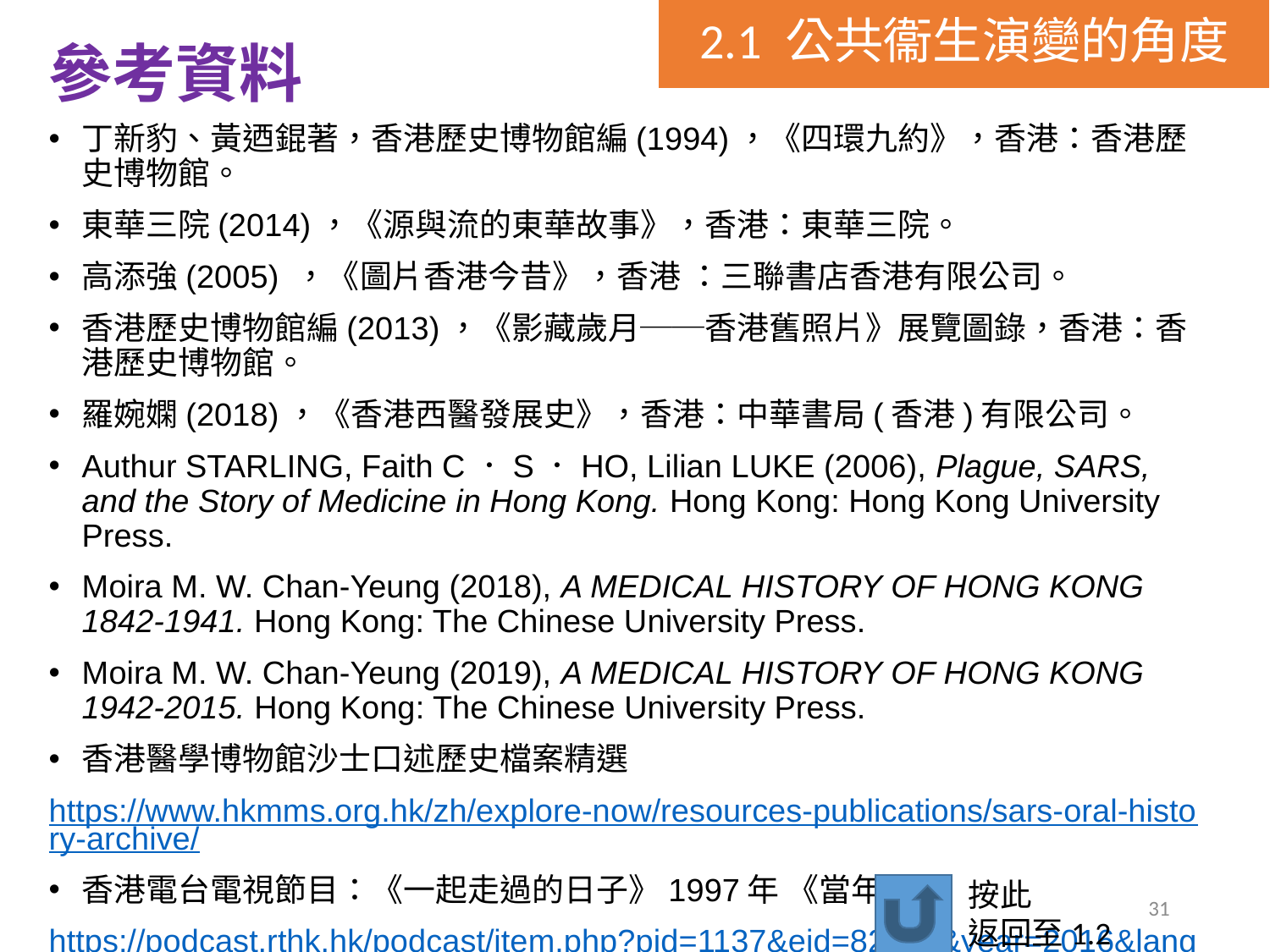

2.1 公共衞生演變的角度
# 參考資料
丁新豹、黃迺錕著，香港歷史博物館編(1994)，《四環九約》，香港：香港歷史博物館。
東華三院(2014)，《源與流的東華故事》，香港：東華三院。
高添強(2005) ，《圖片香港今昔》，香港 ：三聯書店香港有限公司。
香港歷史博物館編(2013)，《影藏歲月──香港舊照片》展覽圖錄，香港：香港歷史博物館。
羅婉嫻(2018)，《香港西醫發展史》，香港：中華書局(香港)有限公司。
Authur STARLING, Faith C．S．HO, Lilian LUKE (2006), Plague, SARS, and the Story of Medicine in Hong Kong. Hong Kong: Hong Kong University Press.
Moira M. W. Chan-Yeung (2018), A MEDICAL HISTORY OF HONG KONG 1842-1941. Hong Kong: The Chinese University Press.
Moira M. W. Chan-Yeung (2019), A MEDICAL HISTORY OF HONG KONG 1942-2015. Hong Kong: The Chinese University Press.
香港醫學博物館沙士口述歷史檔案精選
https://www.hkmms.org.hk/zh/explore-now/resources-publications/sars-oral-history-archive/
香港電台電視節目：《一起走過的日子》1997年 《當年情》
https://podcast.rthk.hk/podcast/item.php?pid=1137&eid=82439&year=2016&lang=zh-CN

按此
返回至1.2

31